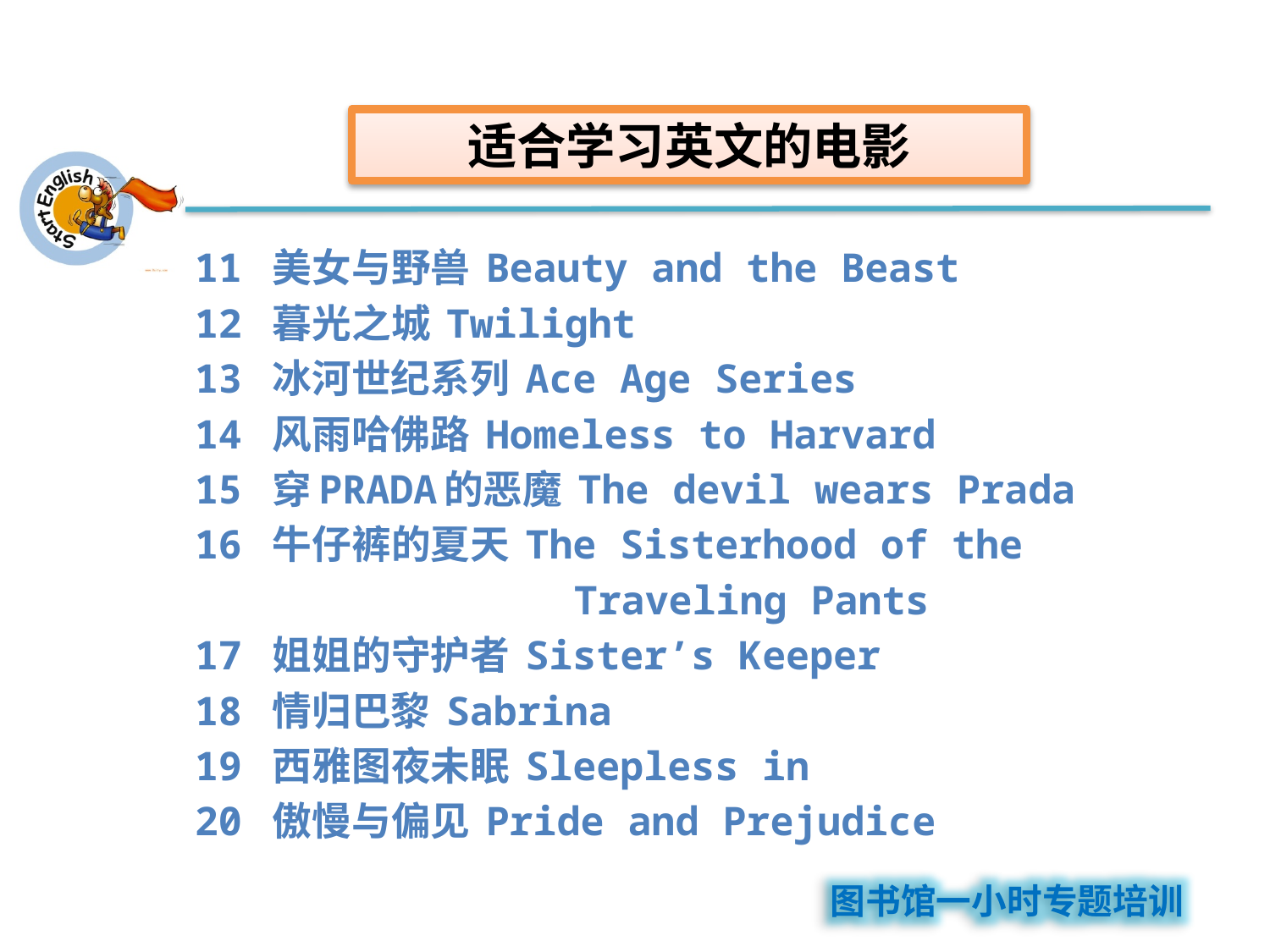

适合学习英文的电影
     11 美女与野兽 Beauty and the Beast
     12 暮光之城 Twilight
     13 冰河世纪系列 Ace Age Series
     14 风雨哈佛路 Homeless to Harvard
     15 穿PRADA的恶魔 The devil wears Prada
     16 牛仔裤的夏天 The Sisterhood of the
                     Traveling Pants
     17 姐姐的守护者 Sister’s Keeper
     18 情归巴黎 Sabrina
     19 西雅图夜未眠 Sleepless in
     20 傲慢与偏见 Pride and Prejudice